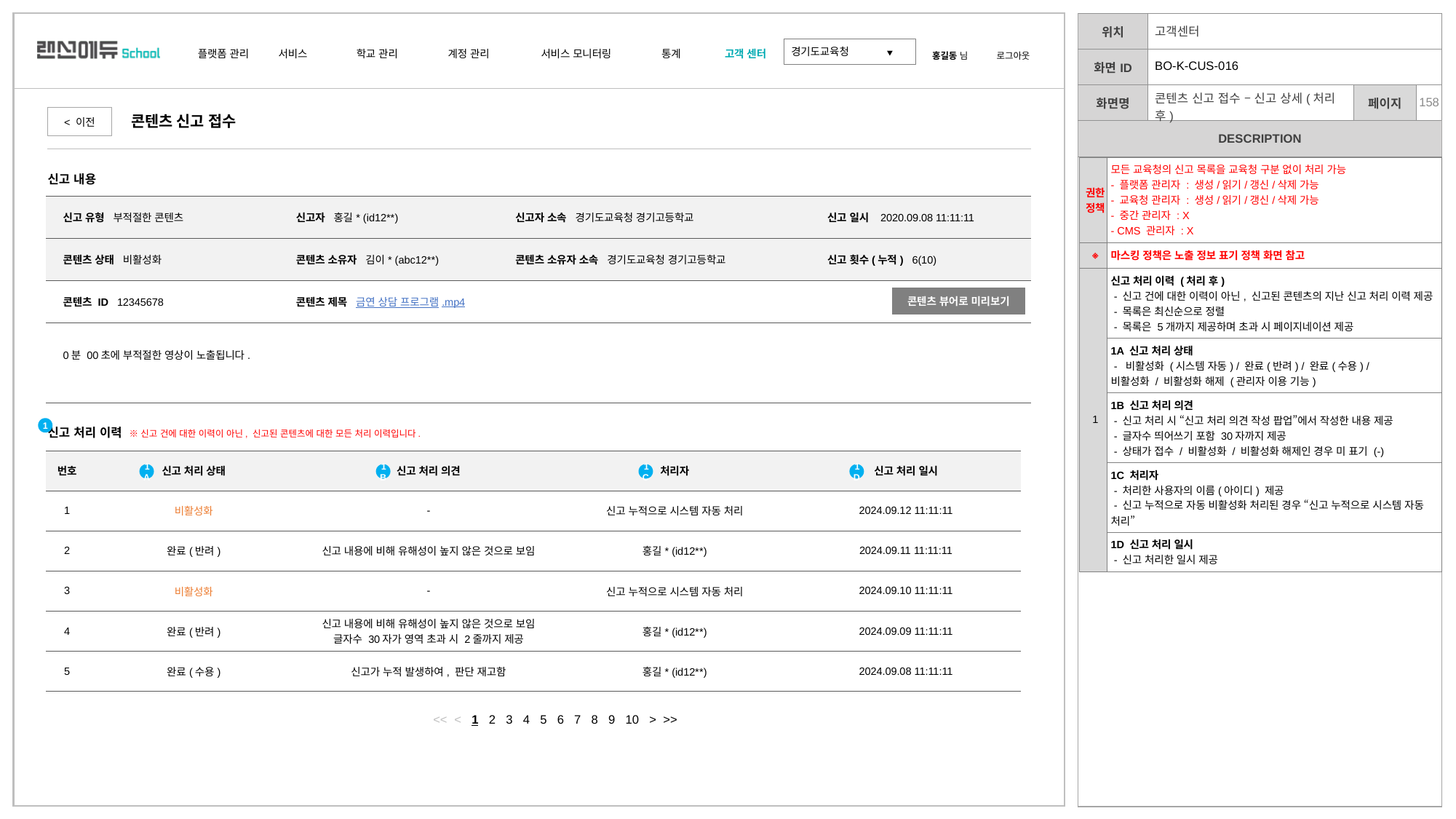

| Ver | Description |
| --- | --- |
| 3.0.0 | 고객센터>콘텐츠 신고 접수 메뉴&화면 추가 |
| 3.0.1 | <1>신고처리>이력 다수 발생 시 제공 화면 |
| 3.0.6 | <1>신고 처리 이력 목록 개수와 페이지네이션 정의 <1> 신고 처리 의견 컬럼 추가 |
| 3.0.8 | <1>신고 처리 이력 목록 정렬 변경 (과거순 → 최신순) |
|  | 고객센터 |  |  |
| --- | --- | --- | --- |
|  | BO-K-CUS-016 |  |  |
|  | 콘텐츠 신고 접수 – 신고 상세(처리 후) |  |  |
< 이전
콘텐츠 신고 접수
| 권한 정책 | 모든 교육청의 신고 목록을 교육청 구분 없이 처리 가능 - 플랫폼 관리자 : 생성/읽기/갱신/삭제 가능 - 교육청 관리자 : 생성/읽기/갱신/삭제 가능 - 중간 관리자 : X - CMS 관리자 : X |
| --- | --- |
| ※ | 마스킹 정책은 노출 정보 표기 정책 화면 참고 |
| 1 | 신고 처리 이력 (처리 후) - 신고 건에 대한 이력이 아닌, 신고된 콘텐츠의 지난 신고 처리 이력 제공 - 목록은 최신순으로 정렬 - 목록은 5개까지 제공하며 초과 시 페이지네이션 제공 |
|  | 1A 신고 처리 상태 - 비활성화 (시스템 자동) / 완료(반려) / 완료(수용) / 비활성화 / 비활성화 해제 (관리자 이용 기능) |
|  | 1B 신고 처리 의견 - 신고 처리 시 “신고 처리 의견 작성 팝업”에서 작성한 내용 제공 - 글자수 띄어쓰기 포함 30자까지 제공 - 상태가 접수 / 비활성화 / 비활성화 해제인 경우 미 표기 (-) |
|  | 1C 처리자 - 처리한 사용자의 이름(아이디) 제공 - 신고 누적으로 자동 비활성화 처리된 경우 “신고 누적으로 시스템 자동 처리” |
|  | 1D 신고 처리 일시 - 신고 처리한 일시 제공 |
신고 내용
| 신고 유형 부적절한 콘텐츠 | 신고자 홍길\* (id12\*\*) | 신고자 소속 경기도교육청 경기고등학교 | 신고 일시 2020.09.08 11:11:11 |
| --- | --- | --- | --- |
| 콘텐츠 상태 비활성화 | 콘텐츠 소유자 김이\* (abc12\*\*) | 콘텐츠 소유자 소속 경기도교육청 경기고등학교 | 신고 횟수(누적) 6(10) |
| 콘텐츠 ID 12345678 | 콘텐츠 제목 금연 상담 프로그램.mp4 |  |  |
| 0분 00초에 부적절한 영상이 노출됩니다. |  |  |  |
콘텐츠 뷰어로 미리보기
1
신고 처리 이력  ※ 신고 건에 대한 이력이 아닌, 신고된 콘텐츠에 대한 모든 처리 이력입니다.
| 번호 | 신고 처리 상태 | 신고 처리 의견 | 처리자 | 신고 처리 일시 |
| --- | --- | --- | --- | --- |
| 1 | 비활성화 | - | 신고 누적으로 시스템 자동 처리 | 2024.09.12 11:11:11 |
| 2 | 완료(반려) | 신고 내용에 비해 유해성이 높지 않은 것으로 보임 | 홍길\* (id12\*\*) | 2024.09.11 11:11:11 |
| 3 | 비활성화 | - | 신고 누적으로 시스템 자동 처리 | 2024.09.10 11:11:11 |
| 4 | 완료(반려) | 신고 내용에 비해 유해성이 높지 않은 것으로 보임 글자수 30자가 영역 초과 시 2줄까지 제공 | 홍길\* (id12\*\*) | 2024.09.09 11:11:11 |
| 5 | 완료(수용) | 신고가 누적 발생하여, 판단 재고함 | 홍길\* (id12\*\*) | 2024.09.08 11:11:11 |
1A
1B
1C
1D
<<  <   1   2   3   4   5   6   7   8   9   10   >  >>